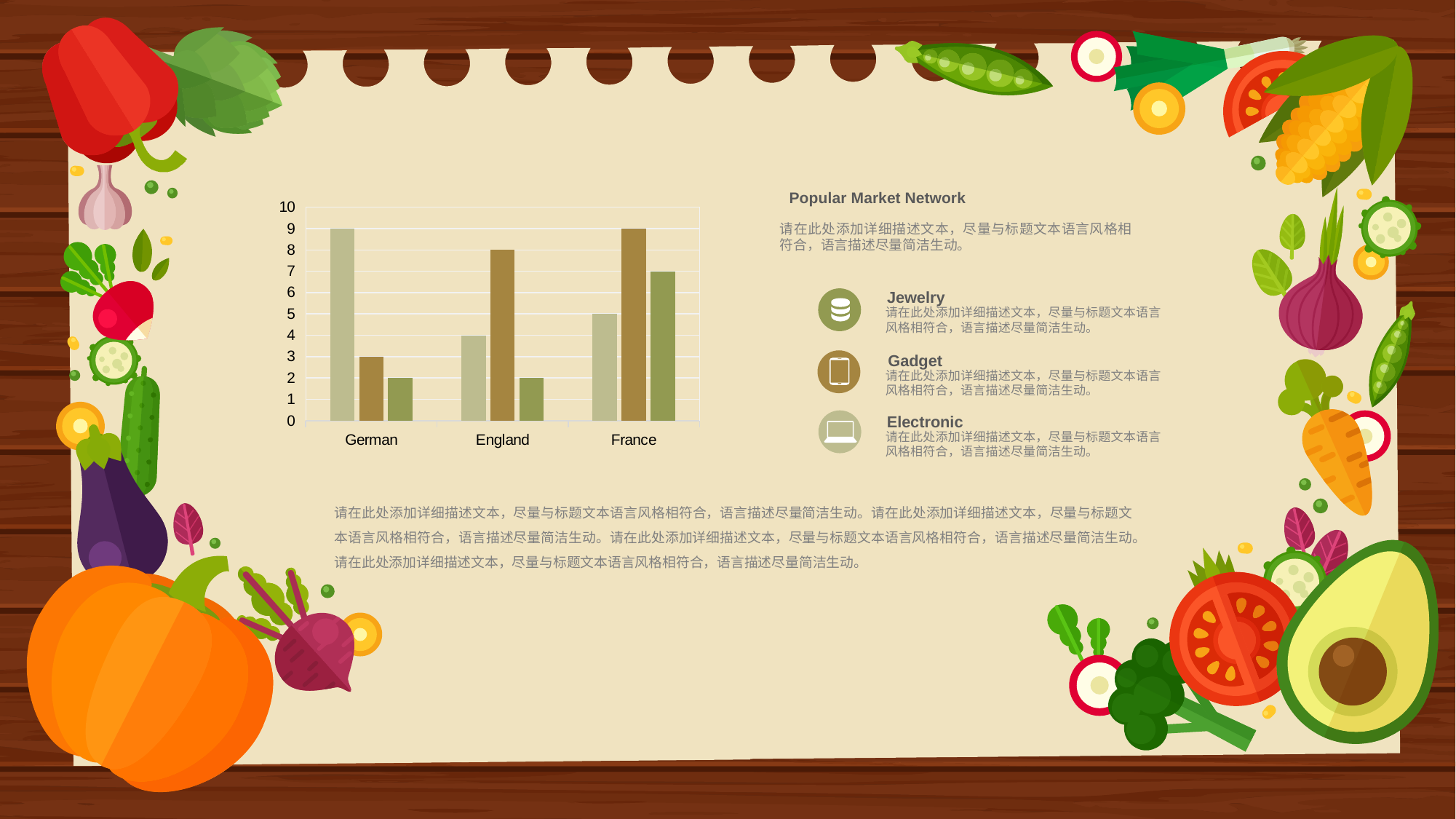

Popular Market Network

### Chart

| Category | Series 1 | Series 2 | Series 3 |
|---|---|---|---|
| German | 9.0 | 3.0 | 2.0 |
| England | 4.0 | 8.0 | 2.0 |
| France | 5.0 | 9.0 | 7.0 |
请在此处添加详细描述文本，尽量与标题文本语言风格相符合，语言描述尽量简洁生动。
Jewelry
请在此处添加详细描述文本，尽量与标题文本语言风格相符合，语言描述尽量简洁生动。

Gadget
请在此处添加详细描述文本，尽量与标题文本语言风格相符合，语言描述尽量简洁生动。

Electronic
请在此处添加详细描述文本，尽量与标题文本语言风格相符合，语言描述尽量简洁生动。

请在此处添加详细描述文本，尽量与标题文本语言风格相符合，语言描述尽量简洁生动。请在此处添加详细描述文本，尽量与标题文本语言风格相符合，语言描述尽量简洁生动。请在此处添加详细描述文本，尽量与标题文本语言风格相符合，语言描述尽量简洁生动。请在此处添加详细描述文本，尽量与标题文本语言风格相符合，语言描述尽量简洁生动。